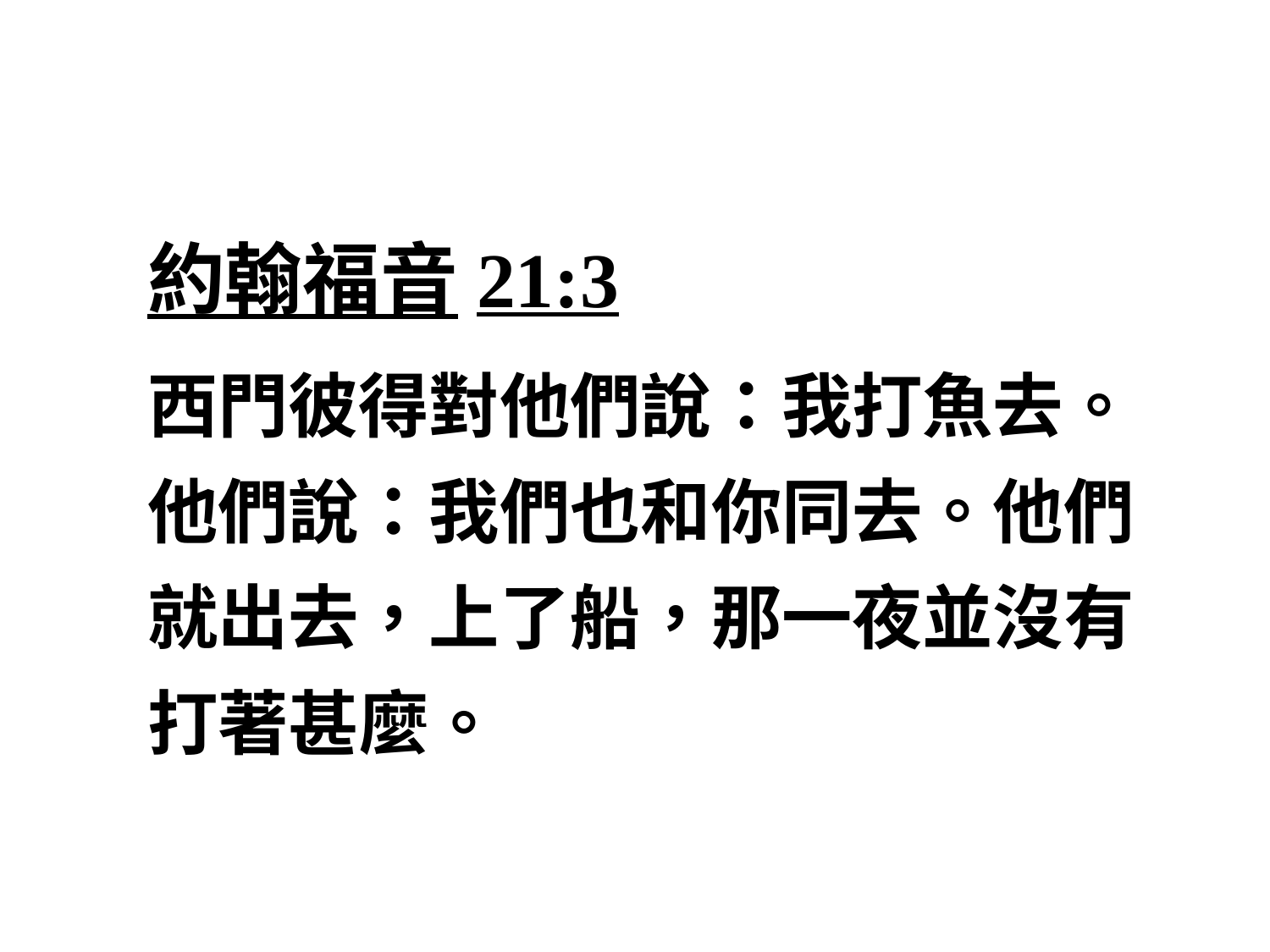

約翰福音21:3

西門彼得對他們說：我打魚去。他們說：我們也和你同去。他們就出去，上了船，那一夜並沒有打著甚麼。